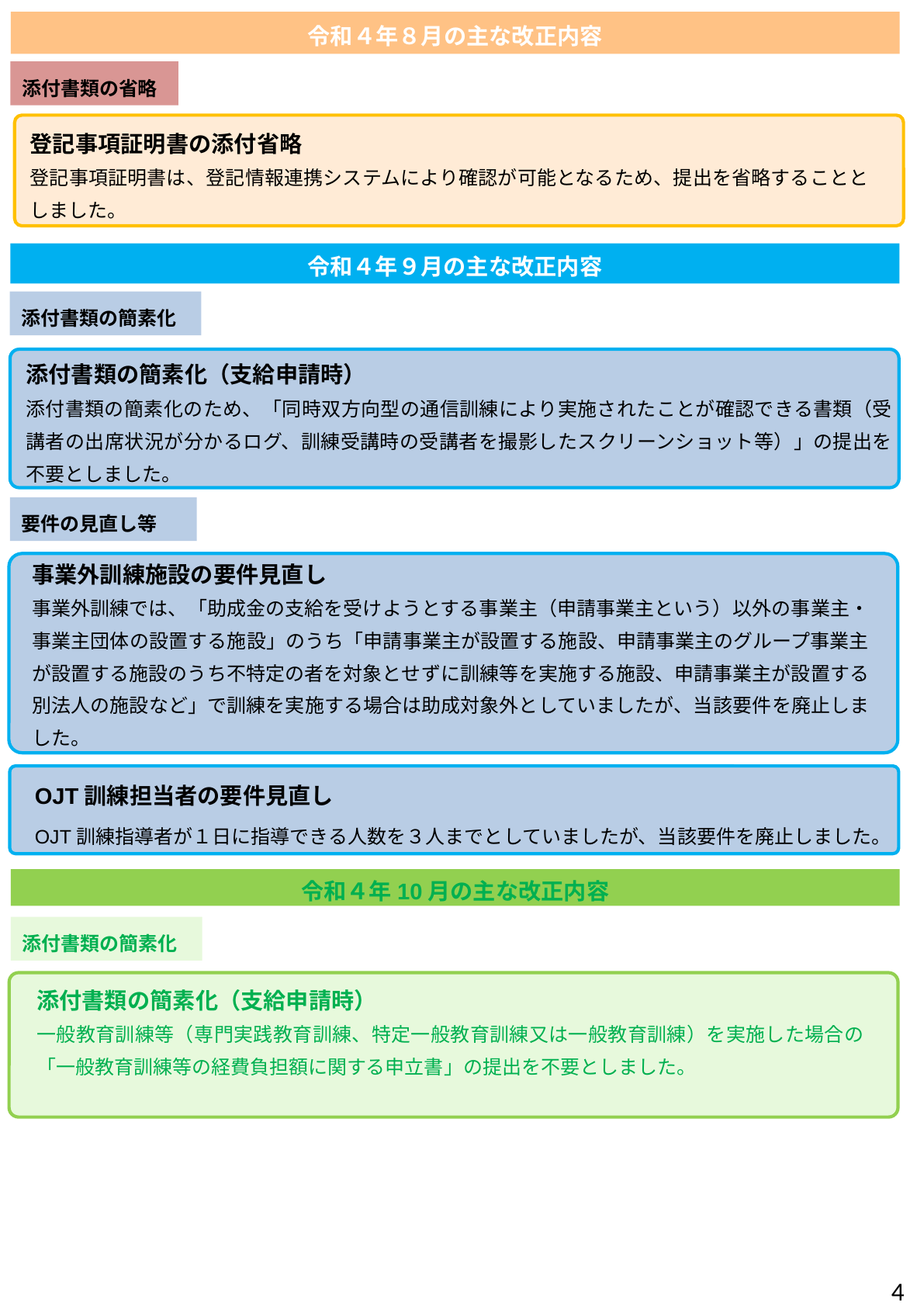

令和４年８月の主な改正内容
添付書類の省略

登記事項証明書の添付省略
登記事項証明書は、登記情報連携システムにより確認が可能となるため、提出を省略することとしました。
令和４年９月の主な改正内容
添付書類の簡素化

添付書類の簡素化（支給申請時）
添付書類の簡素化のため、「同時双方向型の通信訓練により実施されたことが確認できる書類（受講者の出席状況が分かるログ、訓練受講時の受講者を撮影したスクリーンショット等）」の提出を不要としました。
要件の見直し等
事業外訓練施設の要件見直し
事業外訓練では、「助成金の支給を受けようとする事業主（申請事業主という）以外の事業主・事業主団体の設置する施設」のうち「申請事業主が設置する施設、申請事業主のグループ事業主が設置する施設のうち不特定の者を対象とせずに訓練等を実施する施設、申請事業主が設置する別法人の施設など」で訓練を実施する場合は助成対象外としていましたが、当該要件を廃止しました。

OJT訓練担当者の要件見直し
OJT訓練指導者が１日に指導できる人数を３人までとしていましたが、当該要件を廃止しました。
令和４年10月の主な改正内容
添付書類の簡素化

添付書類の簡素化（支給申請時）
一般教育訓練等（専門実践教育訓練、特定一般教育訓練又は一般教育訓練）を実施した場合の「一般教育訓練等の経費負担額に関する申立書」の提出を不要としました。
4